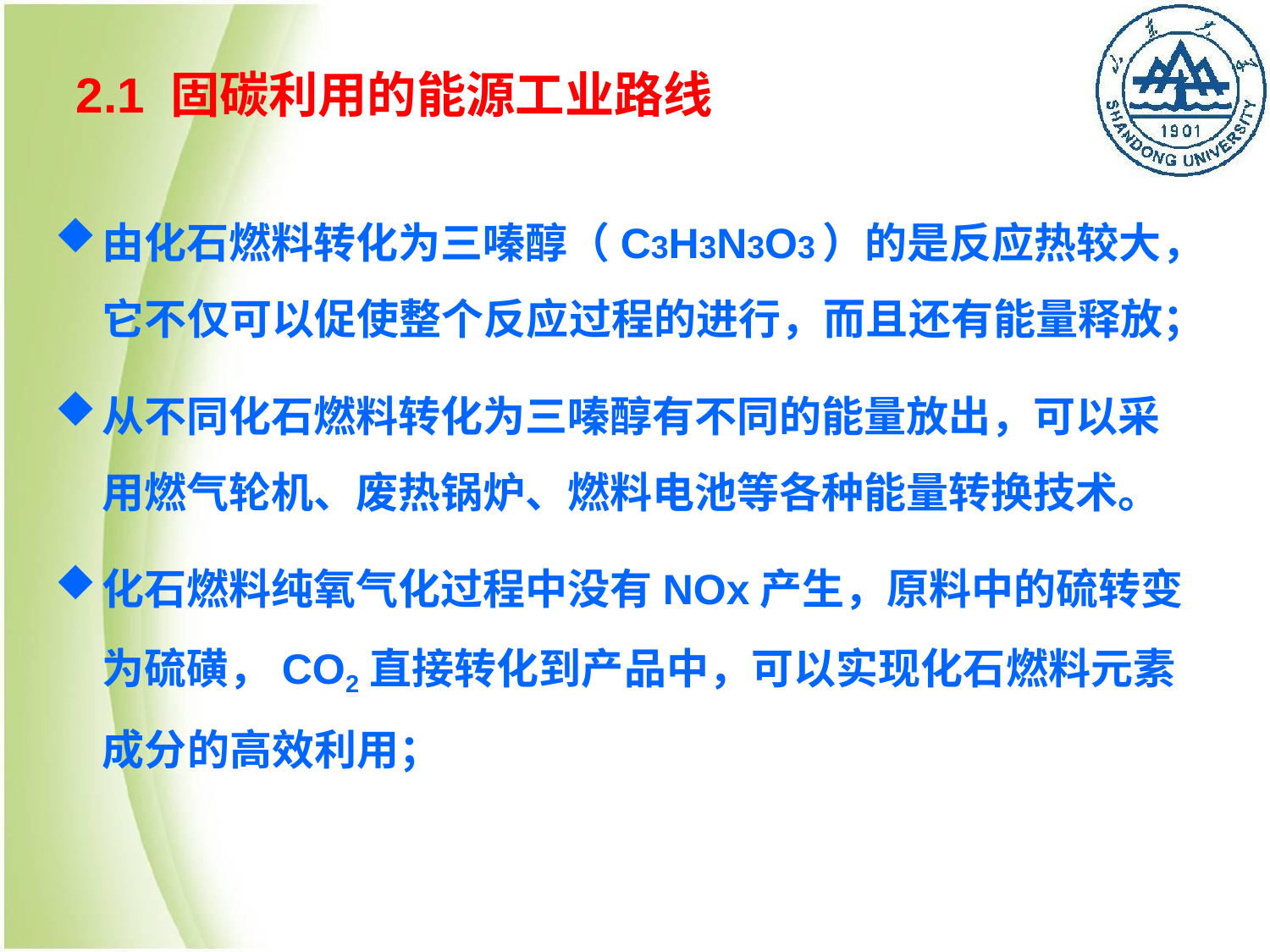

# 2.1 固碳利用的能源工业路线
由化石燃料转化为三嗪醇（C3H3N3O3） 的是反应热较大，它不仅可以促使整个反应过程的进行，而且还有能量释放；
从不同化石燃料转化为三嗪醇有不同的能量放出，可以采用燃气轮机、废热锅炉、燃料电池等各种能量转换技术。
化石燃料纯氧气化过程中没有NOx产生，原料中的硫转变为硫磺，CO2直接转化到产品中，可以实现化石燃料元素成分的高效利用；